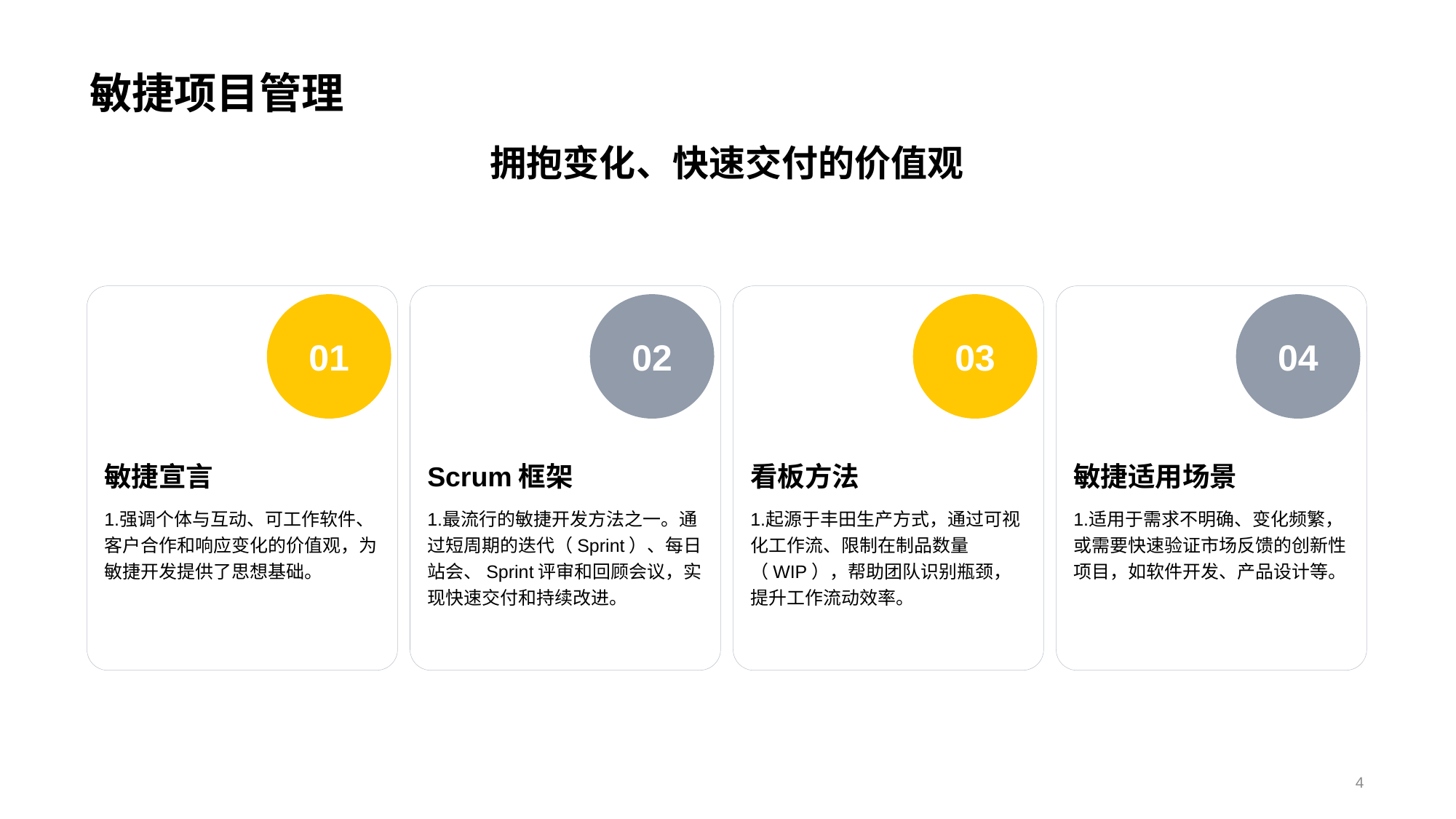

敏捷项目管理
拥抱变化、快速交付的价值观

01
敏捷宣言
强调个体与互动、可工作软件、客户合作和响应变化的价值观，为敏捷开发提供了思想基础。

02
Scrum框架
最流行的敏捷开发方法之一。通过短周期的迭代（Sprint）、每日站会、Sprint评审和回顾会议，实现快速交付和持续改进。

03
看板方法
起源于丰田生产方式，通过可视化工作流、限制在制品数量（WIP），帮助团队识别瓶颈，提升工作流动效率。

04
敏捷适用场景
适用于需求不明确、变化频繁，或需要快速验证市场反馈的创新性项目，如软件开发、产品设计等。
4